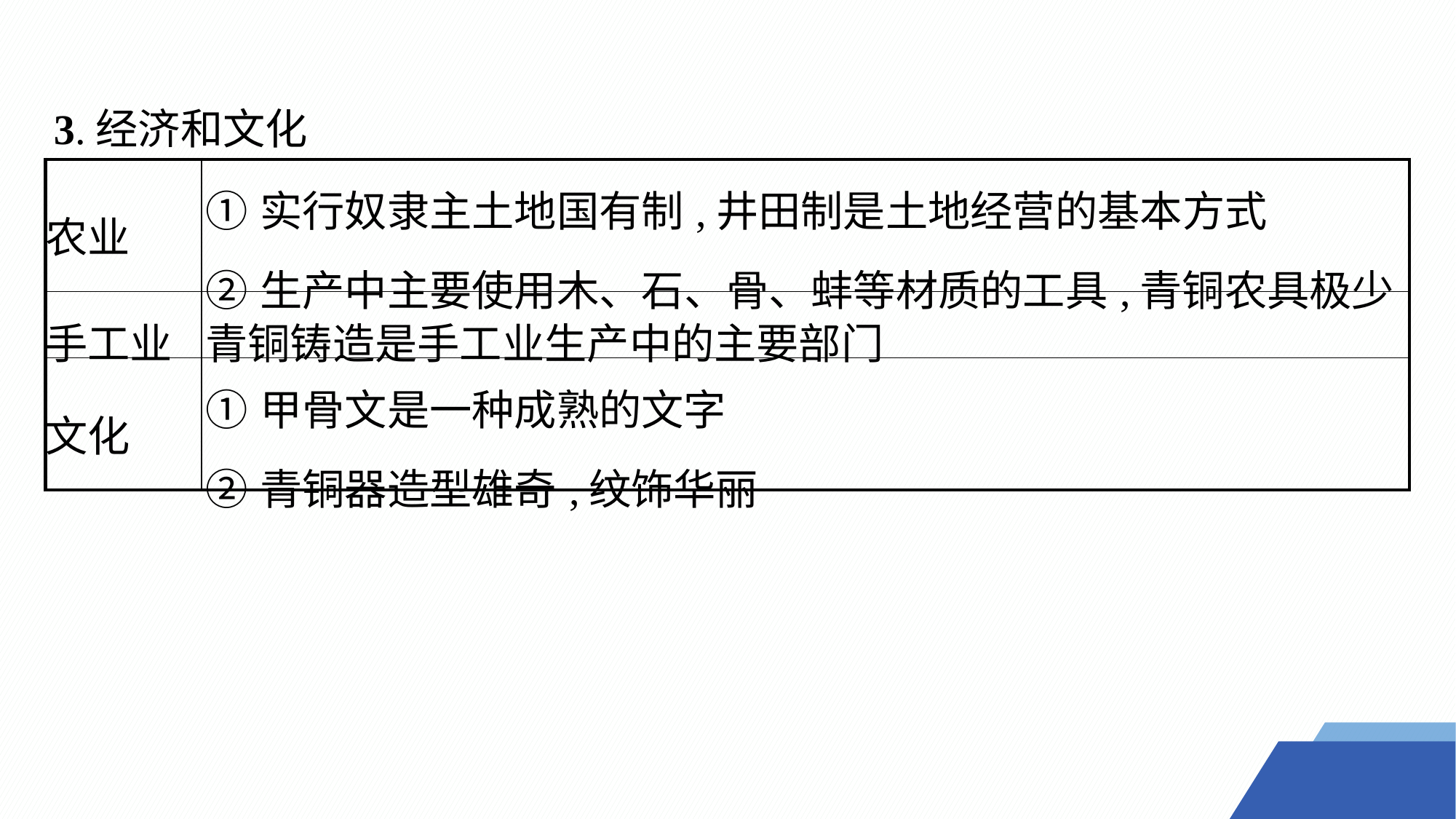

3.经济和文化
| 农业 | ①实行奴隶主土地国有制,井田制是土地经营的基本方式 ②生产中主要使用木、石、骨、蚌等材质的工具,青铜农具极少 |
| --- | --- |
| 手工业 | 青铜铸造是手工业生产中的主要部门 |
| 文化 | ①甲骨文是一种成熟的文字 ②青铜器造型雄奇,纹饰华丽 |